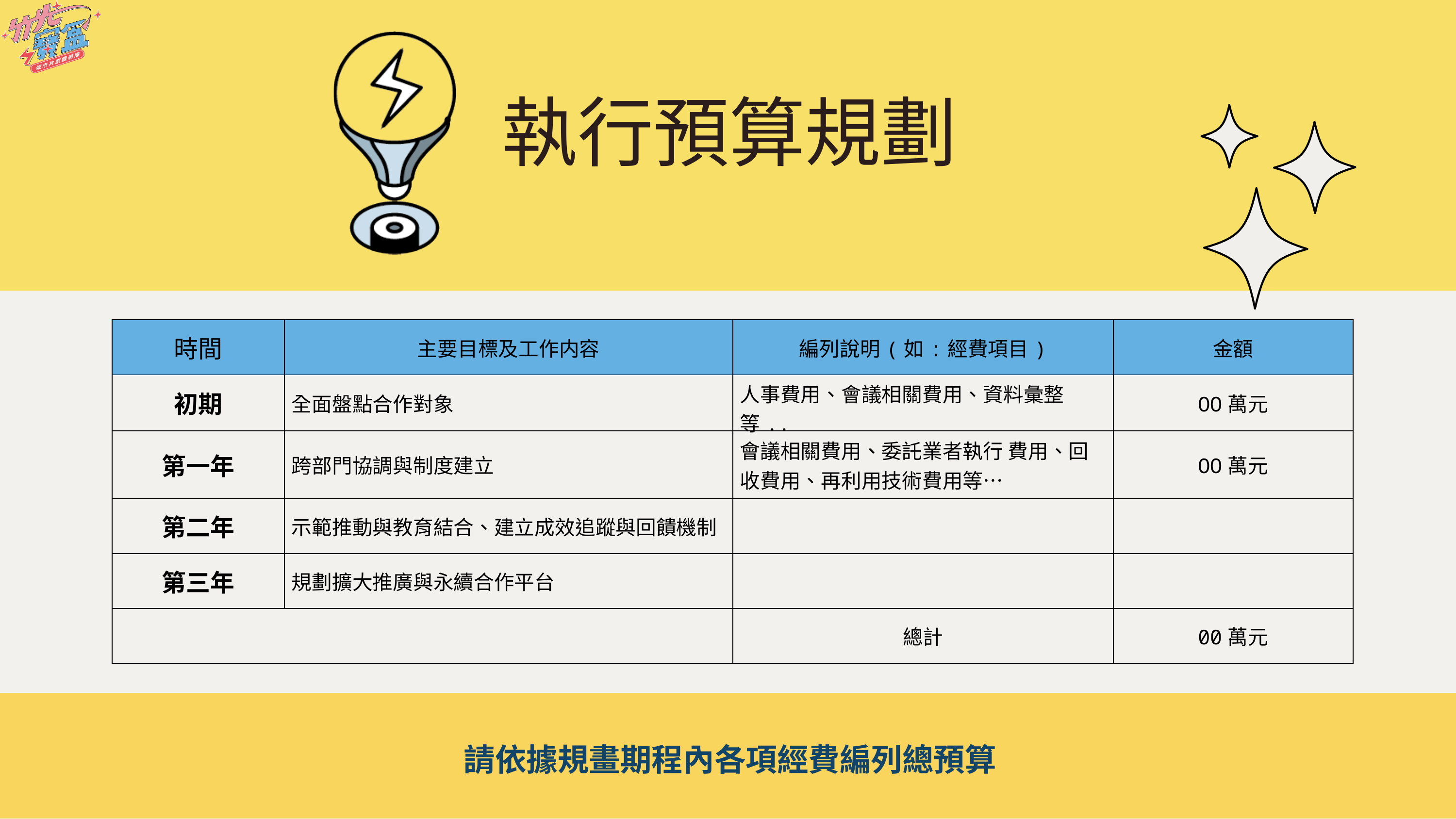

執行預算規劃

| 時間 | 主要目標及工作内容 | 編列說明(如:經費項目) | 金額 |
| --- | --- | --- | --- |
| 初期 | 全面盤點合作對象 | 人事費用、會議相關費用、資料彙整等.. | OO萬元 |
| 第一年 | 跨部門協調與制度建立 | 會議相關費用、委託業者執行 費用、回收費用、再利用技術費用等… | OO萬元 |
| 第二年 | 示範推動與教育結合、建立成效追蹤與回饋機制 |  |  |
| 第三年 | 規劃擴大推廣與永續合作平台 |  |  |
|  |  | 總計 | 00萬元 |

請依據規畫期程內各項經費編列總預算